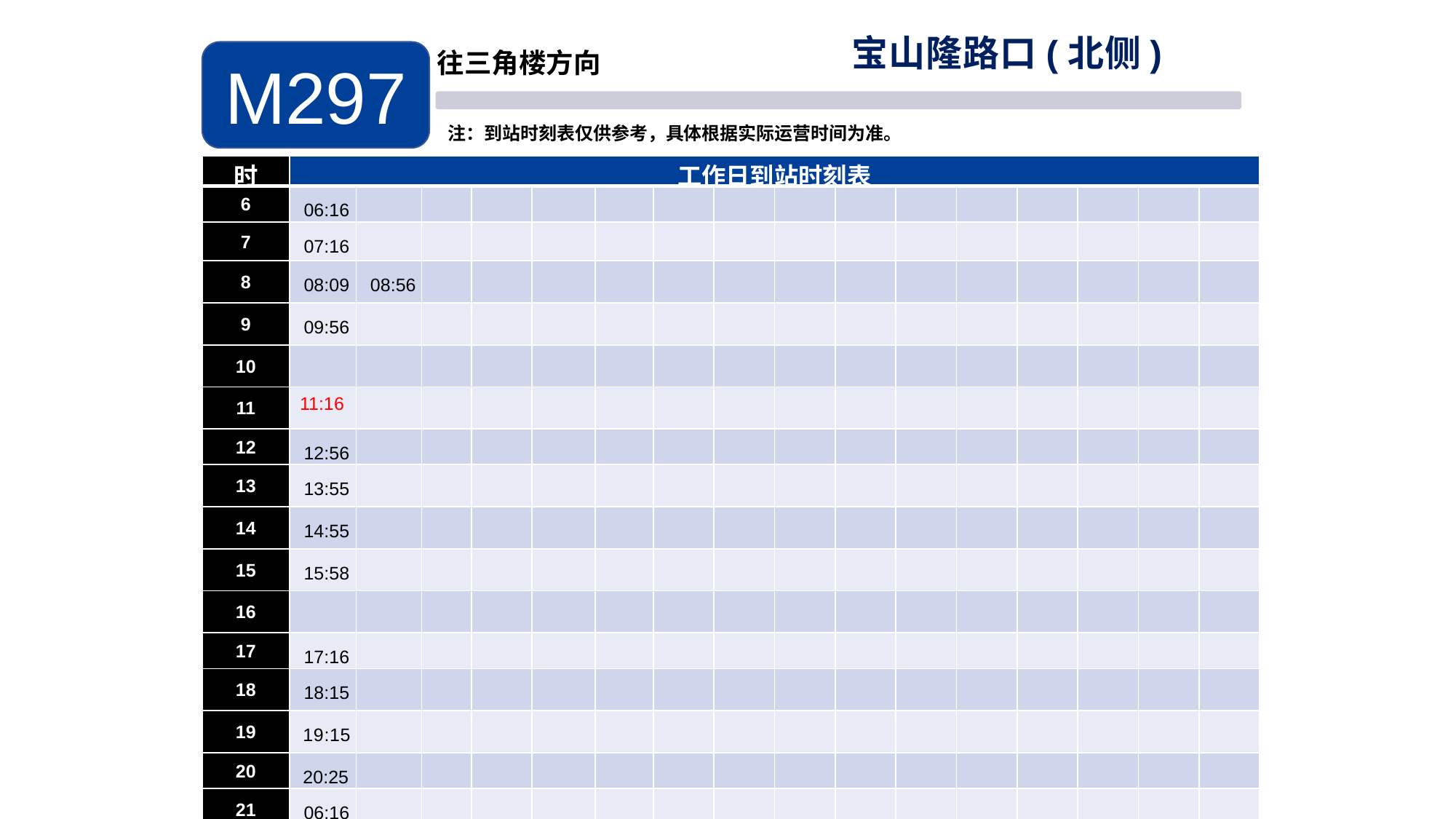

宝山隆路口(北侧)
M297
往三角楼方向

注：到站时刻表仅供参考，具体根据实际运营时间为准。
| 时 | 工作日到站时刻表 |  |  |  |  |  |  |  |  |  |  |  |  |  |  |  |
| --- | --- | --- | --- | --- | --- | --- | --- | --- | --- | --- | --- | --- | --- | --- | --- | --- |
| 6 | 06:16 |  |  |  |  |  |  |  |  |  |  |  |  |  |  |  |
| 7 | 07:16 |  |  |  |  |  |  |  |  |  |  |  |  |  |  |  |
| 8 | 08:09 | 08:56 |  |  |  |  |  |  |  |  |  |  |  |  |  |  |
| 9 | 09:56 |  |  |  |  |  |  |  |  |  |  |  |  |  |  |  |
| 10 |  |  |  |  |  |  |  |  |  |  |  |  |  |  |  |  |
| 11 | 11:16 |  |  |  |  |  |  |  |  |  |  |  |  |  |  |  |
| 12 | 12:56 |  |  |  |  |  |  |  |  |  |  |  |  |  |  |  |
| 13 | 13:55 |  |  |  |  |  |  |  |  |  |  |  |  |  |  |  |
| 14 | 14:55 |  |  |  |  |  |  |  |  |  |  |  |  |  |  |  |
| 15 | 15:58 |  |  |  |  |  |  |  |  |  |  |  |  |  |  |  |
| 16 |  |  |  |  |  |  |  |  |  |  |  |  |  |  |  |  |
| 17 | 17:16 |  |  |  |  |  |  |  |  |  |  |  |  |  |  |  |
| 18 | 18:15 |  |  |  |  |  |  |  |  |  |  |  |  |  |  |  |
| 19 | 19:15 |  |  |  |  |  |  |  |  |  |  |  |  |  |  |  |
| 20 | 20:25 |  |  |  |  |  |  |  |  |  |  |  |  |  |  |  |
| 21 | 06:16 |  |  |  |  |  |  |  |  |  |  |  |  |  |  |  |